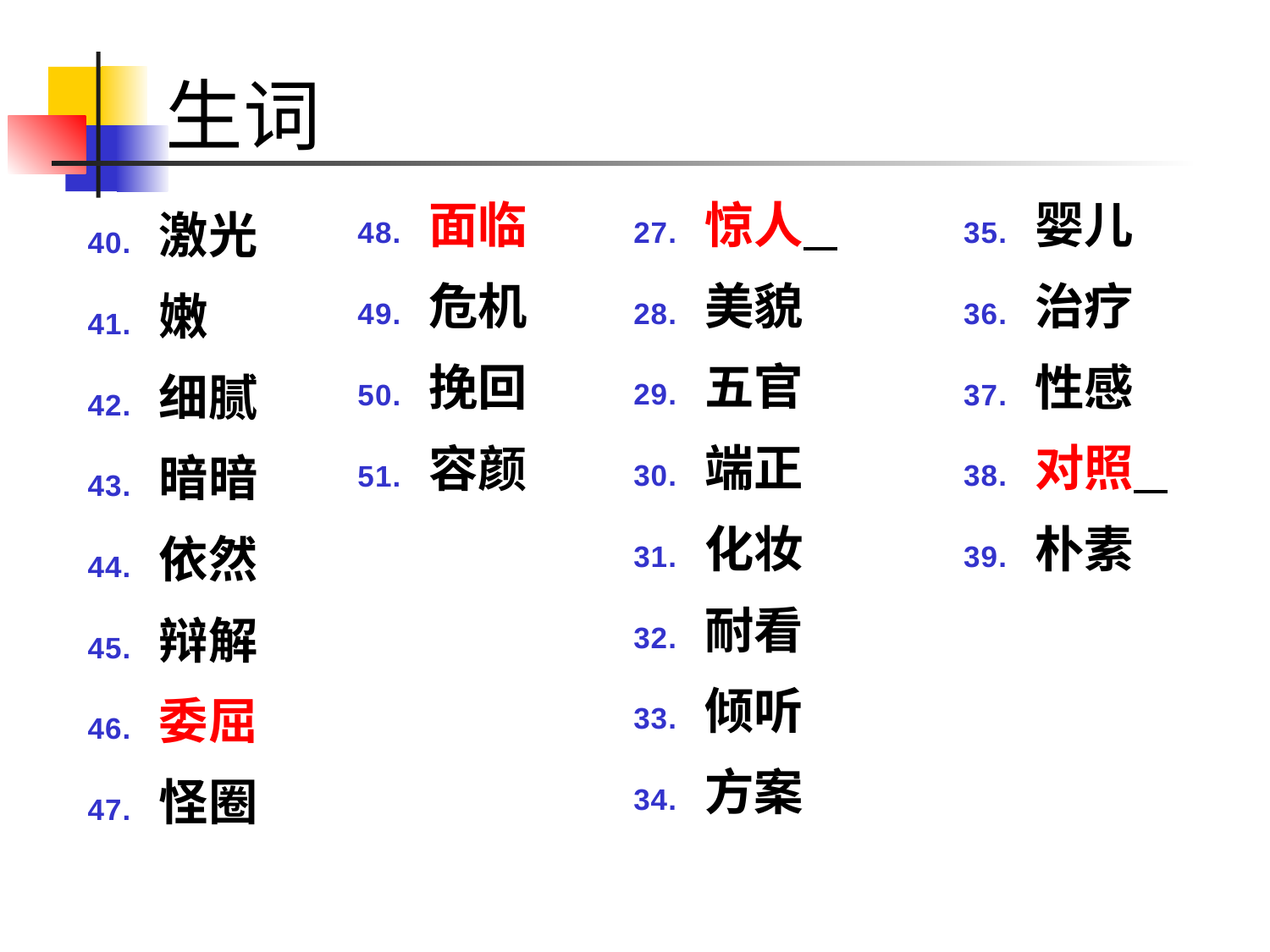

# 生词
面临
危机
挽回
容颜
惊人
美貌
五官
端正
化妆
耐看
倾听
方案
婴儿
治疗
性感
对照
朴素

激光
嫩
细腻
暗暗
依然
辩解
委屈
怪圈